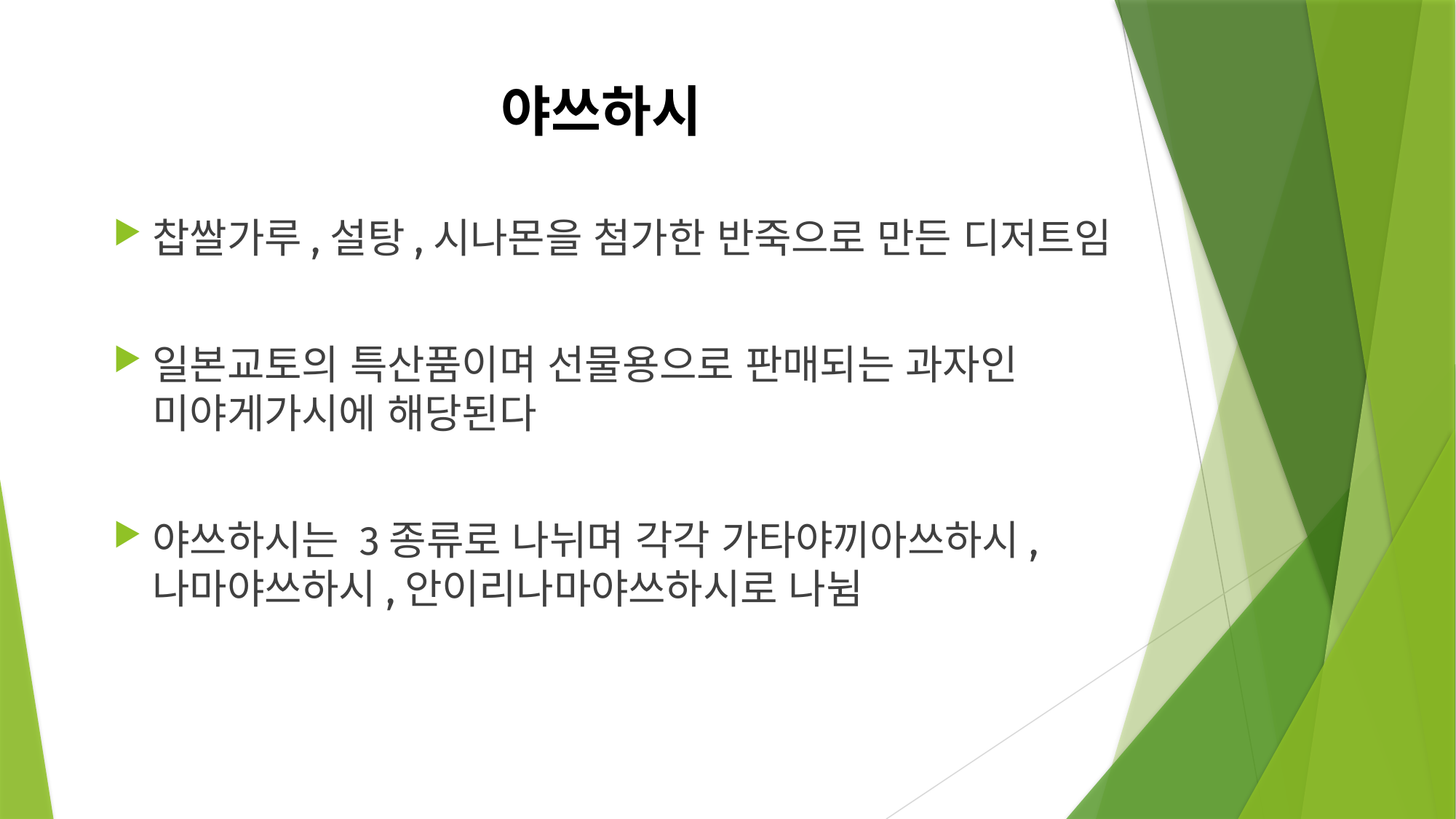

# 야쓰하시
찹쌀가루,설탕,시나몬을 첨가한 반죽으로 만든 디저트임

일본교토의 특산품이며 선물용으로 판매되는 과자인 미야게가시에 해당된다

야쓰하시는 3종류로 나뉘며 각각 가타야끼아쓰하시,나마야쓰하시,안이리나마야쓰하시로 나뉨